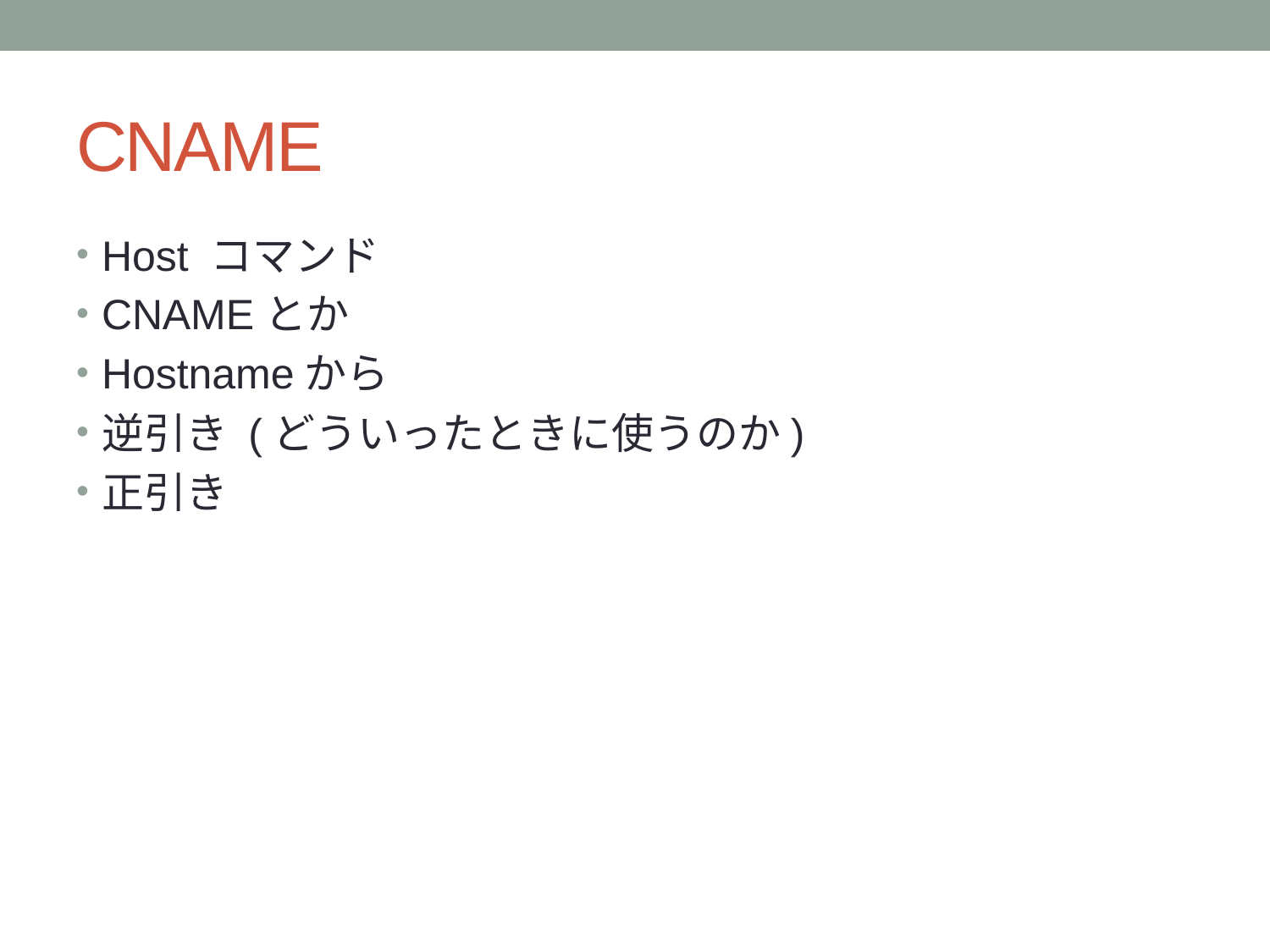

# CNAME

Host コマンド
CNAMEとか
Hostnameから
逆引き (どういったときに使うのか)
正引き